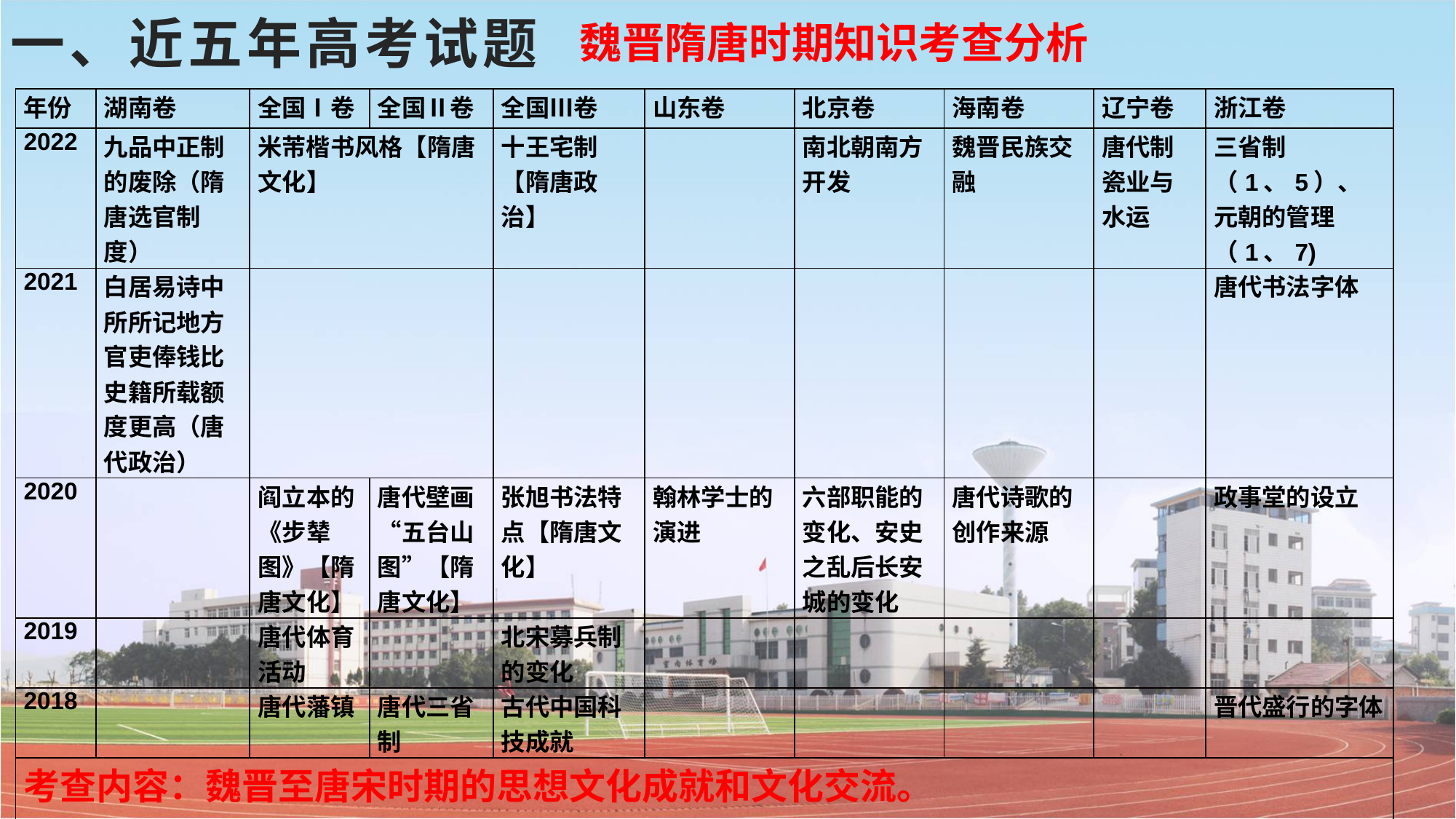

# 一、近五年高考试题
魏晋隋唐时期知识考查分析
| 年份 | 湖南卷 | 全国Ⅰ卷 | 全国Ⅱ卷 | 全国Ⅲ卷 | 山东卷 | 北京卷 | 海南卷 | 辽宁卷 | 浙江卷 |
| --- | --- | --- | --- | --- | --- | --- | --- | --- | --- |
| 2022 | 九品中正制的废除（隋唐选官制度） | 米芾楷书风格【隋唐文化】 |  | 十王宅制【隋唐政治】 |  | 南北朝南方开发 | 魏晋民族交融 | 唐代制瓷业与水运 | 三省制（1、5）、元朝的管理（1、7) |
| 2021 | 白居易诗中所所记地方官吏俸钱比史籍所载额度更高（唐代政治） |  |  |  |  |  |  |  | 唐代书法字体 |
| 2020 |  | 阎立本的《步辇图》【隋唐文化】 | 唐代壁画“五台山图”【隋唐文化】 | 张旭书法特点【隋唐文化】 | 翰林学士的演进 | 六部职能的变化、安史之乱后长安城的变化 | 唐代诗歌的创作来源 |  | 政事堂的设立 |
| 2019 |  | 唐代体育活动 |  | 北宋募兵制的变化 |  |  |  |  |  |
| 2018 |  | 唐代藩镇 | 唐代三省制 | 古代中国科技成就 |  |  |  |  | 晋代盛行的字体 |
| 考查内容：魏晋至唐宋时期的思想文化成就和文化交流。 考查趋势：1.唐宋时期的政治文明； 2.魏晋至隋唐经济重心的南移和土地制度的变化 |  |  |  |  |  |  |  |  |  |